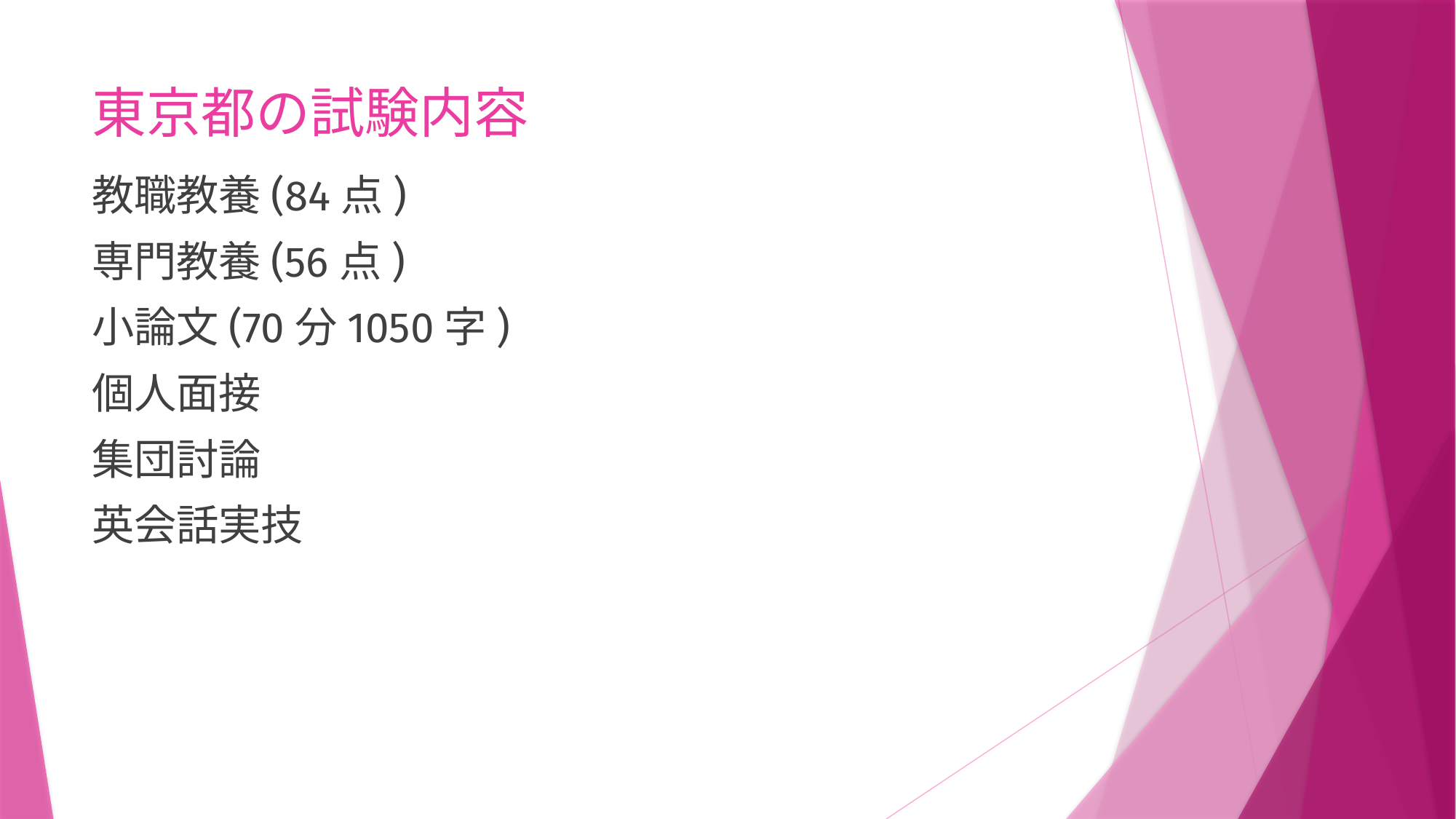

# 東京都の試験内容
教職教養(84点)
専門教養(56点)
小論文(70分1050字)
個人面接
集団討論
英会話実技